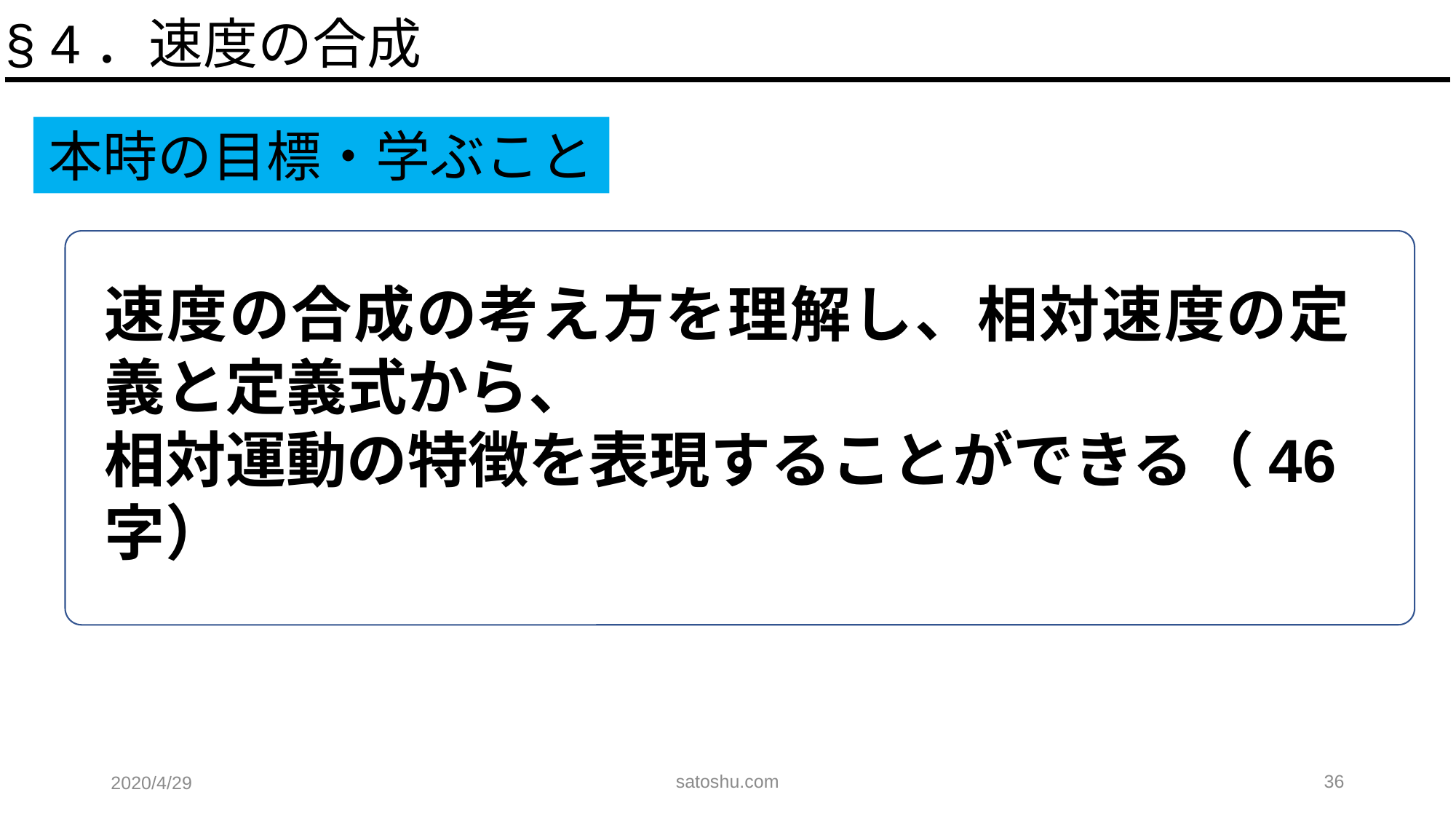

§ 4．速度の合成
本時の目標・学ぶこと

速度の合成の考え方を理解し、相対速度の定義と定義式から、
相対運動の特徴を表現することができる（46字）
satoshu.com
36
2020/4/29